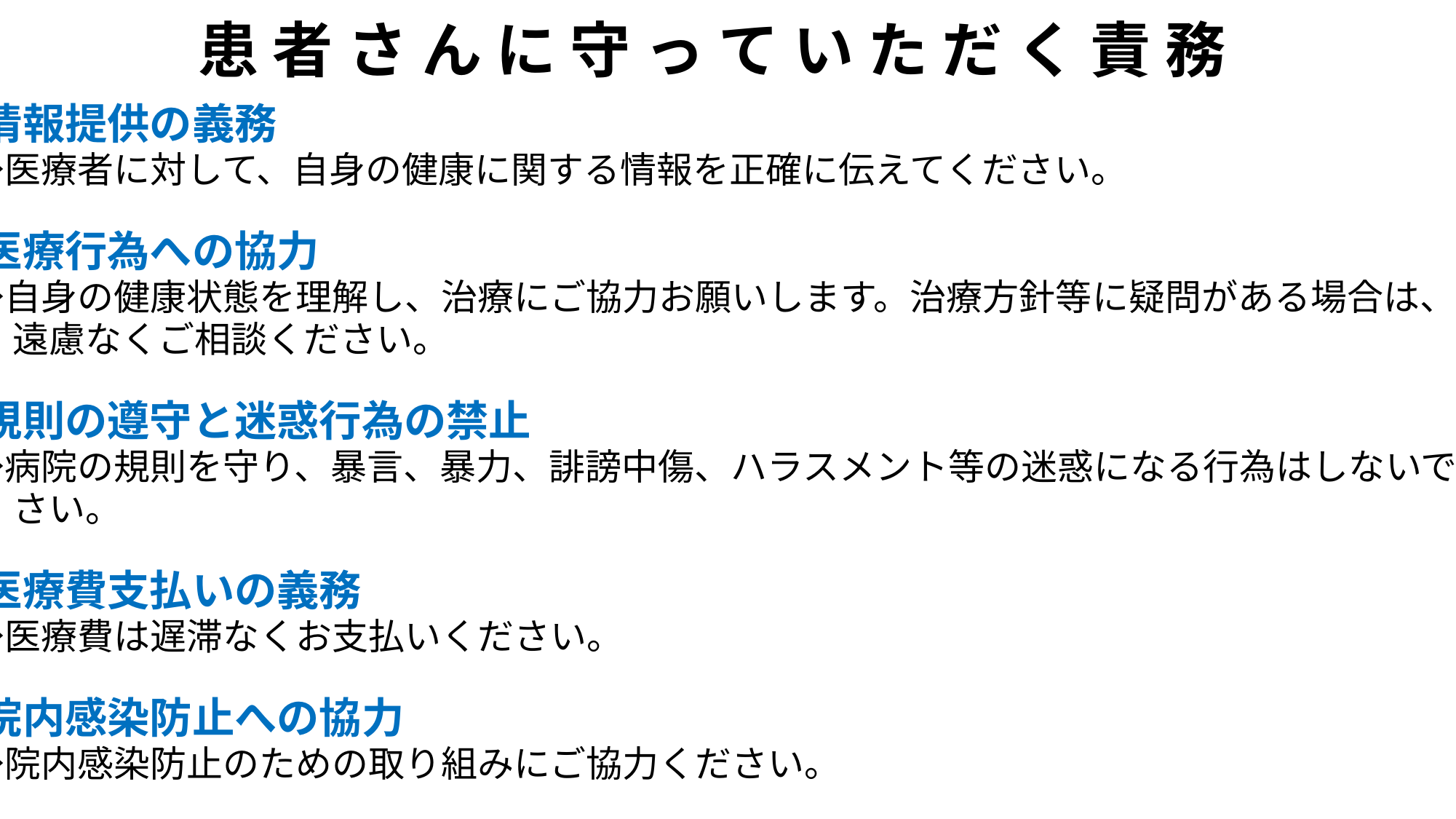

患 者 さ ん に 守 っ て い た だ く 責 務
１．情報提供の義務
　　➡医療者に対して、自身の健康に関する情報を正確に伝えてください。

２．医療行為への協力
　　➡自身の健康状態を理解し、治療にご協力お願いします。治療方針等に疑問がある場合は、
　　　 遠慮なくご相談ください。

３．規則の遵守と迷惑行為の禁止
　　➡病院の規則を守り、暴言、暴力、誹謗中傷、ハラスメント等の迷惑になる行為はしないでくだ
　　　 さい。

４．医療費支払いの義務
　　➡医療費は遅滞なくお支払いください。

５．院内感染防止への協力
　　➡院内感染防止のための取り組みにご協力ください。